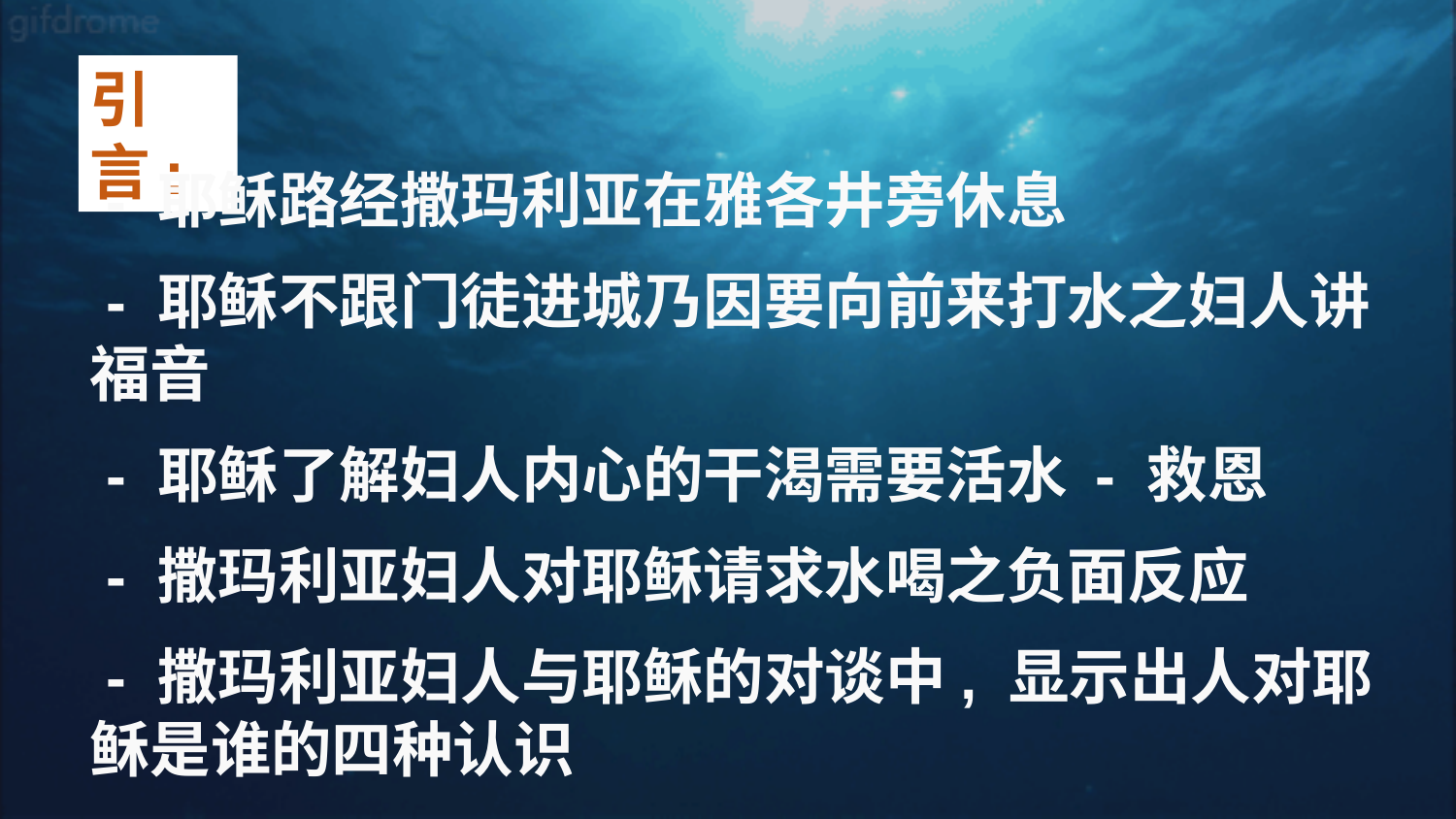

引言:
 - 耶稣路经撒玛利亚在雅各井旁休息
 - 耶稣不跟门徒进城乃因要向前来打水之妇人讲福音
 - 耶稣了解妇人内心的干渴需要活水 - 救恩
 - 撒玛利亚妇人对耶稣请求水喝之负面反应
 - 撒玛利亚妇人与耶稣的对谈中, 显示出人对耶稣是谁的四种认识